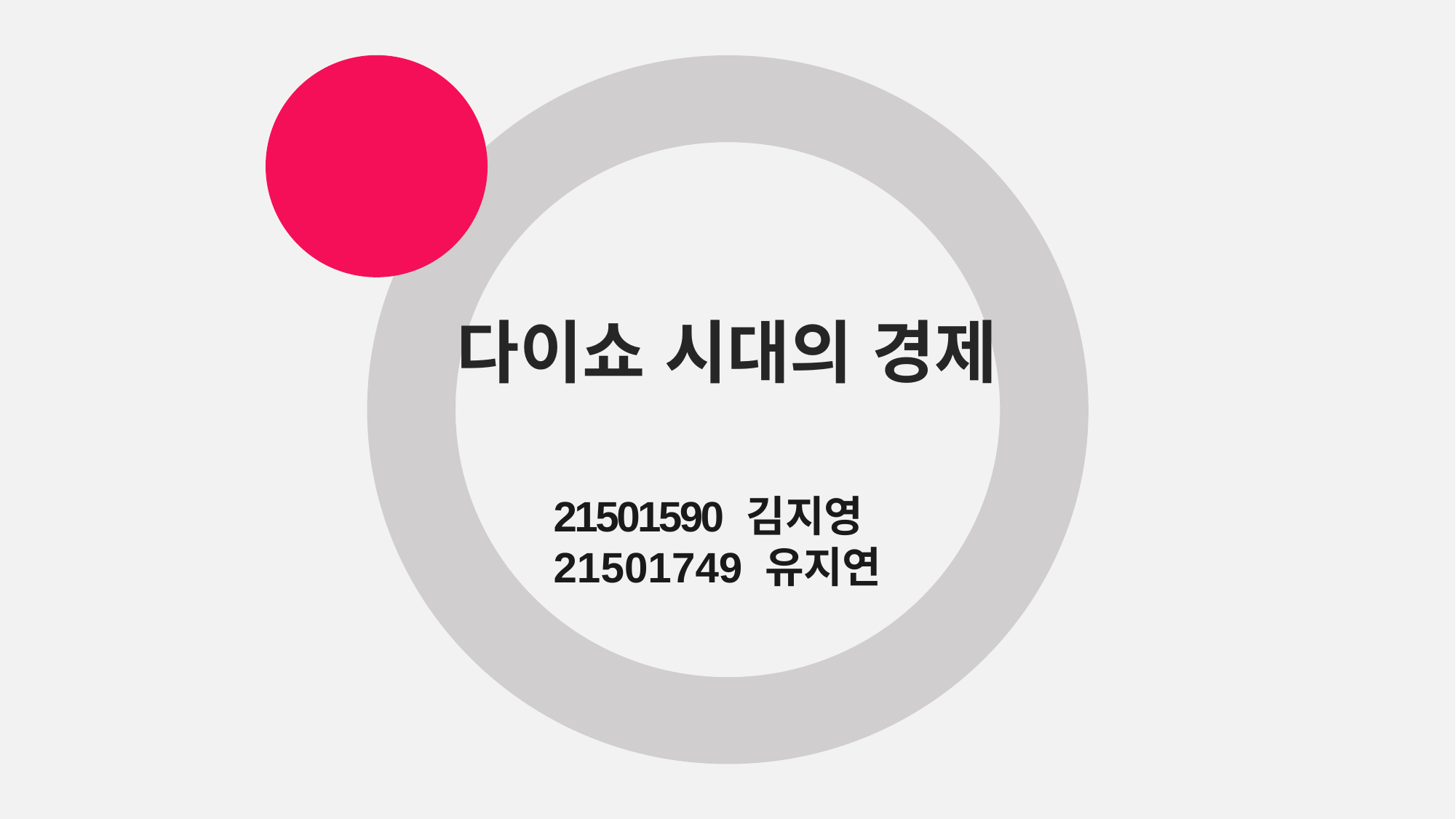

다이쇼 시대의 경제
21501590 김지영
21501749 유지연